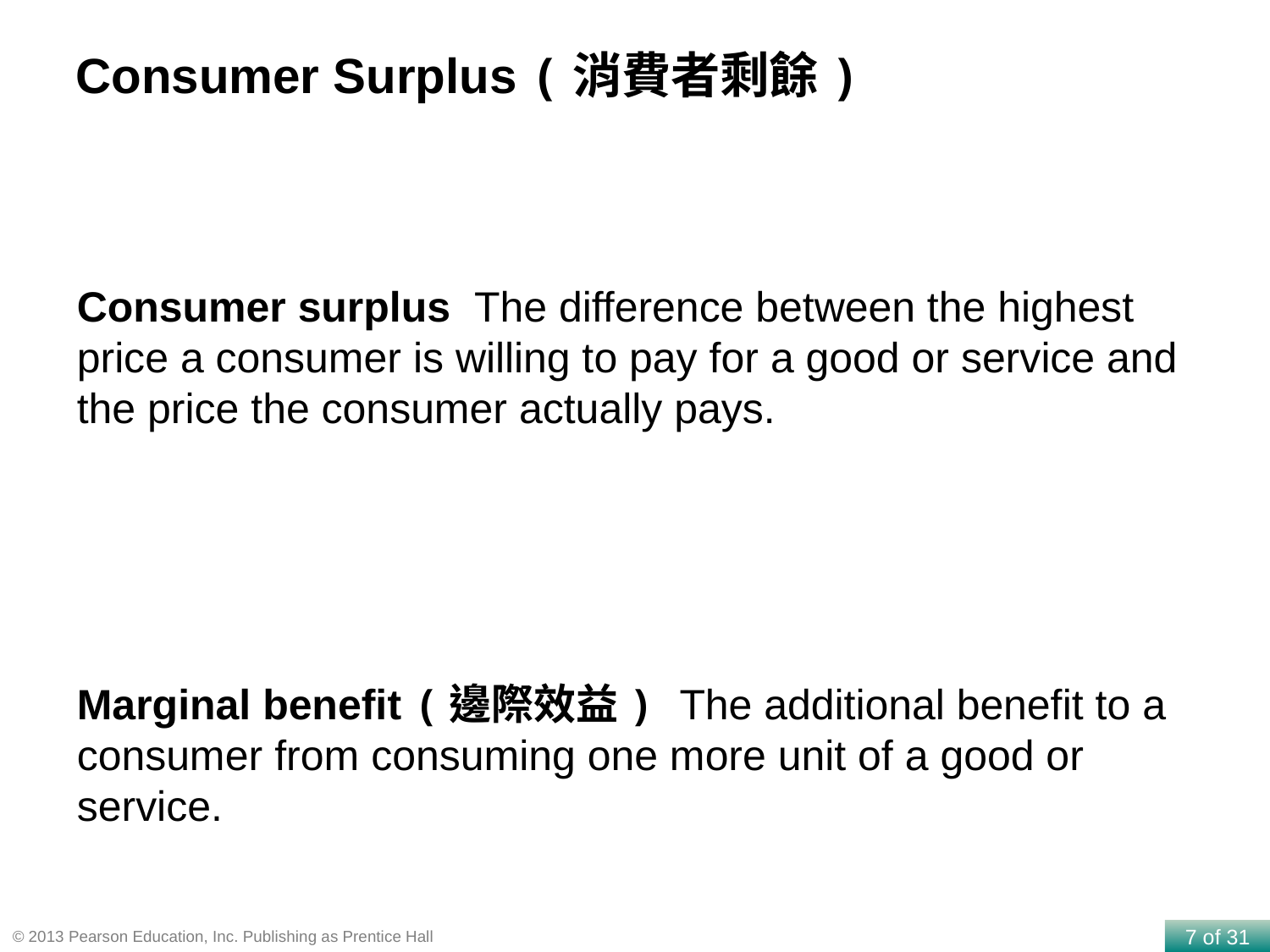

Consumer Surplus (消費者剩餘)
Consumer surplus  The difference between the highest price a consumer is willing to pay for a good or service and the price the consumer actually pays.

Marginal benefit (邊際效益) The additional benefit to a consumer from consuming one more unit of a good or service.